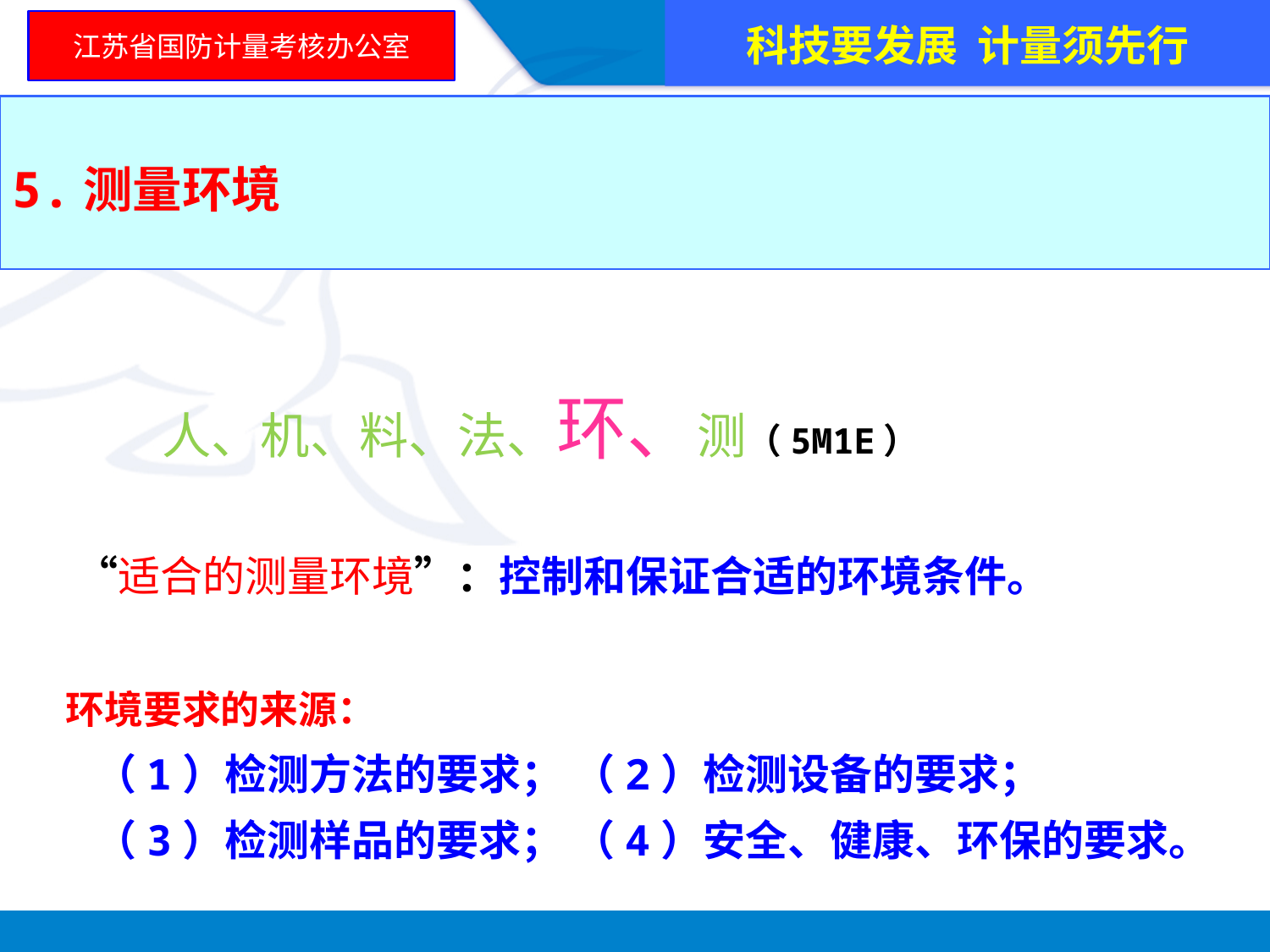

科技要发展  计量须先行
江苏省国防计量考核办公室
5.测量环境

            人、机、料、法、环、测（5M1E）
    “适合的测量环境”：控制和保证合适的环境条件。
   环境要求的来源：
      （1）检测方法的要求； （2）检测设备的要求；
      （3）检测样品的要求； （4）安全、健康、环保的要求。